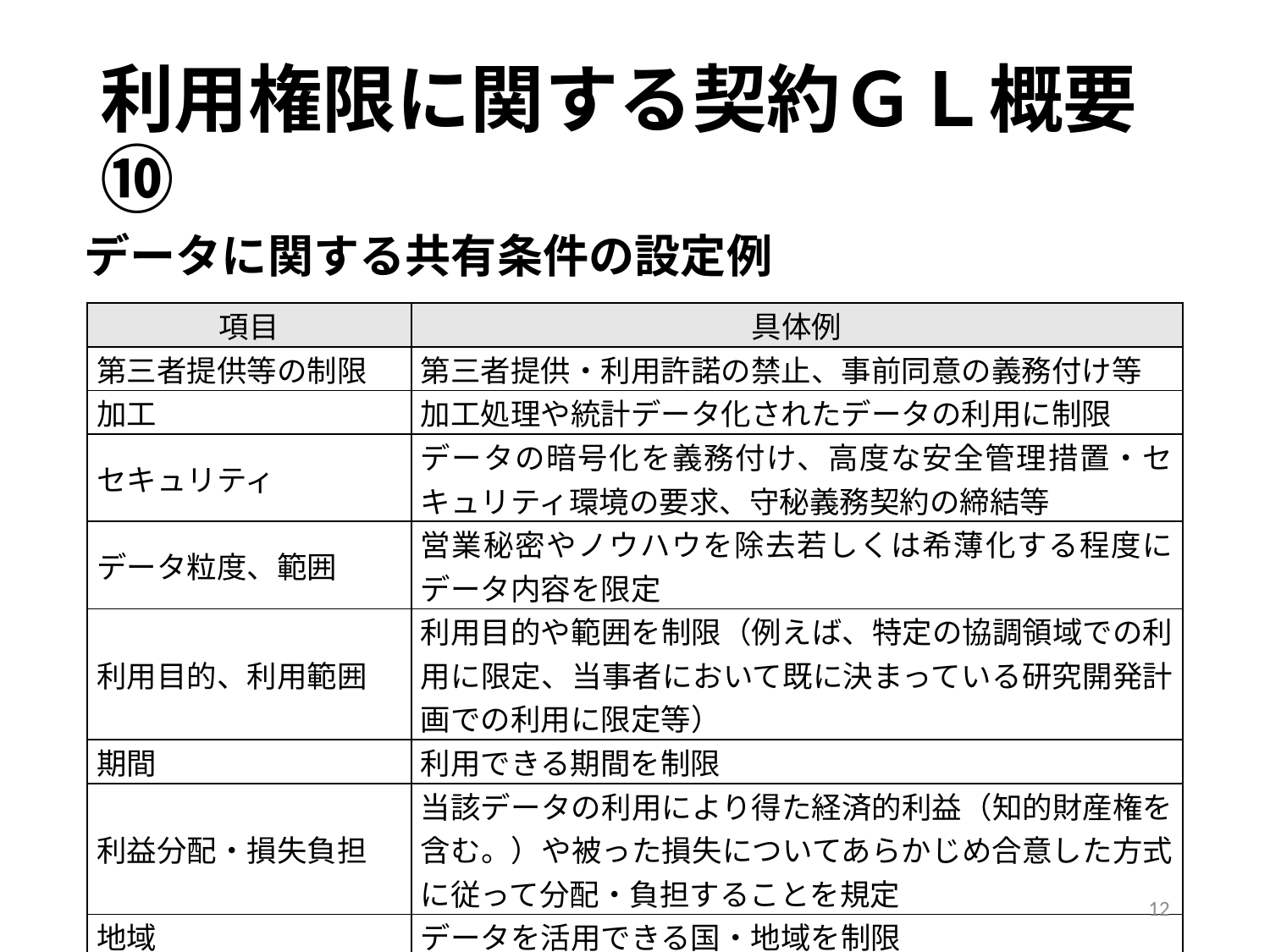

# 利用権限に関する契約ＧＬ概要⑩
データに関する共有条件の設定例
| 項目 | 具体例 |
| --- | --- |
| 第三者提供等の制限 | 第三者提供・利用許諾の禁止、事前同意の義務付け等 |
| 加工 | 加工処理や統計データ化されたデータの利用に制限 |
| セキュリティ | データの暗号化を義務付け、高度な安全管理措置・セキュリティ環境の要求、守秘義務契約の締結等 |
| データ粒度、範囲 | 営業秘密やノウハウを除去若しくは希薄化する程度にデータ内容を限定 |
| 利用目的、利用範囲 | 利用目的や範囲を制限（例えば、特定の協調領域での利用に限定、当事者において既に決まっている研究開発計画での利用に限定等） |
| 期間 | 利用できる期間を制限 |
| 利益分配・損失負担 | 当該データの利用により得た経済的利益（知的財産権を含む。）や被った損失についてあらかじめ合意した方式に従って分配・負担することを規定 |
| 地域 | データを活用できる国・地域を制限 |
12